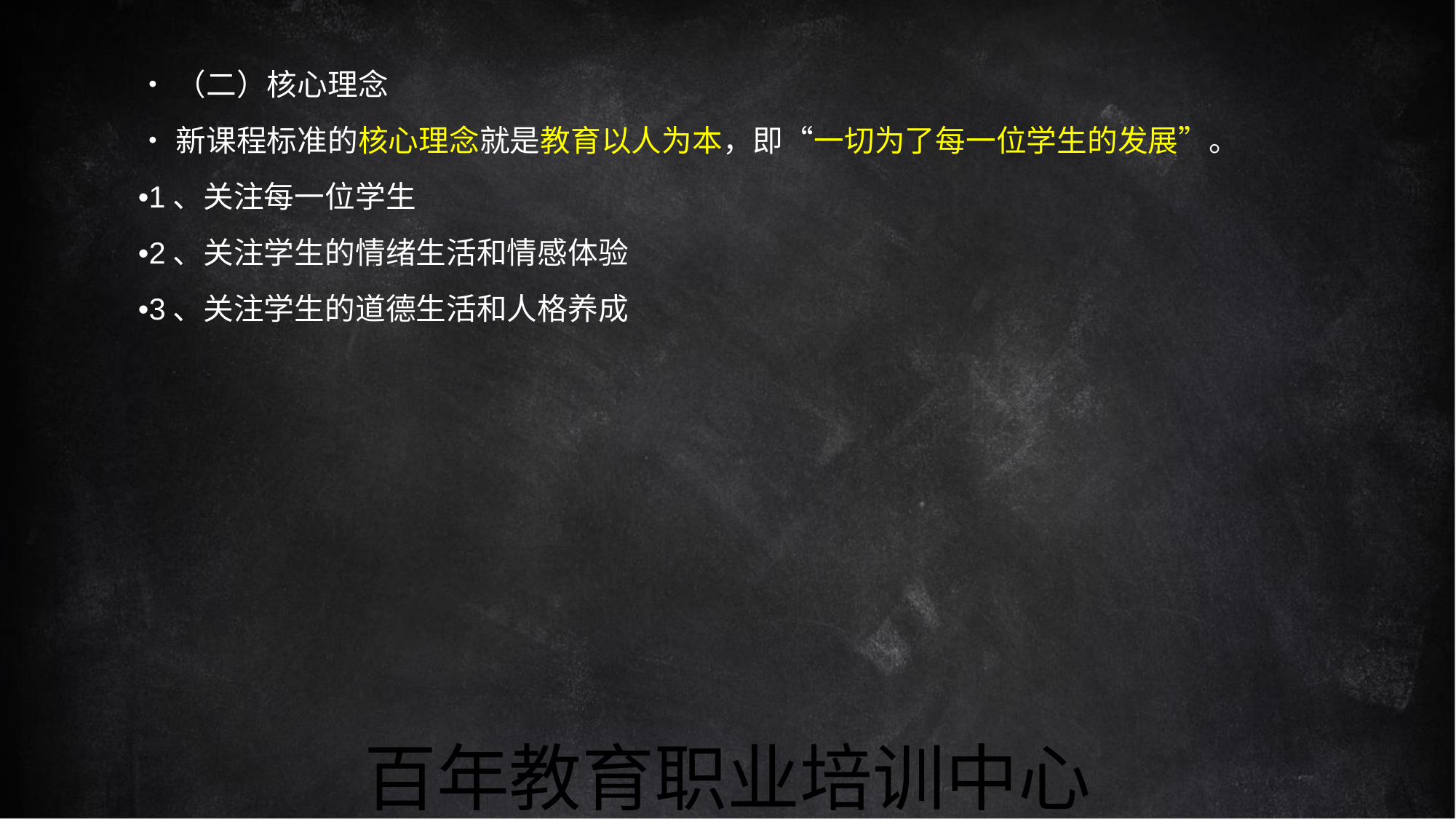

•（二）核心理念
•新课程标准的核心理念就是教育以人为本，即“一切为了每一位学生的发展”。
•1、关注每一位学生
•2、关注学生的情绪生活和情感体验
•3、关注学生的道德生活和人格养成
百年教育职业培训中心